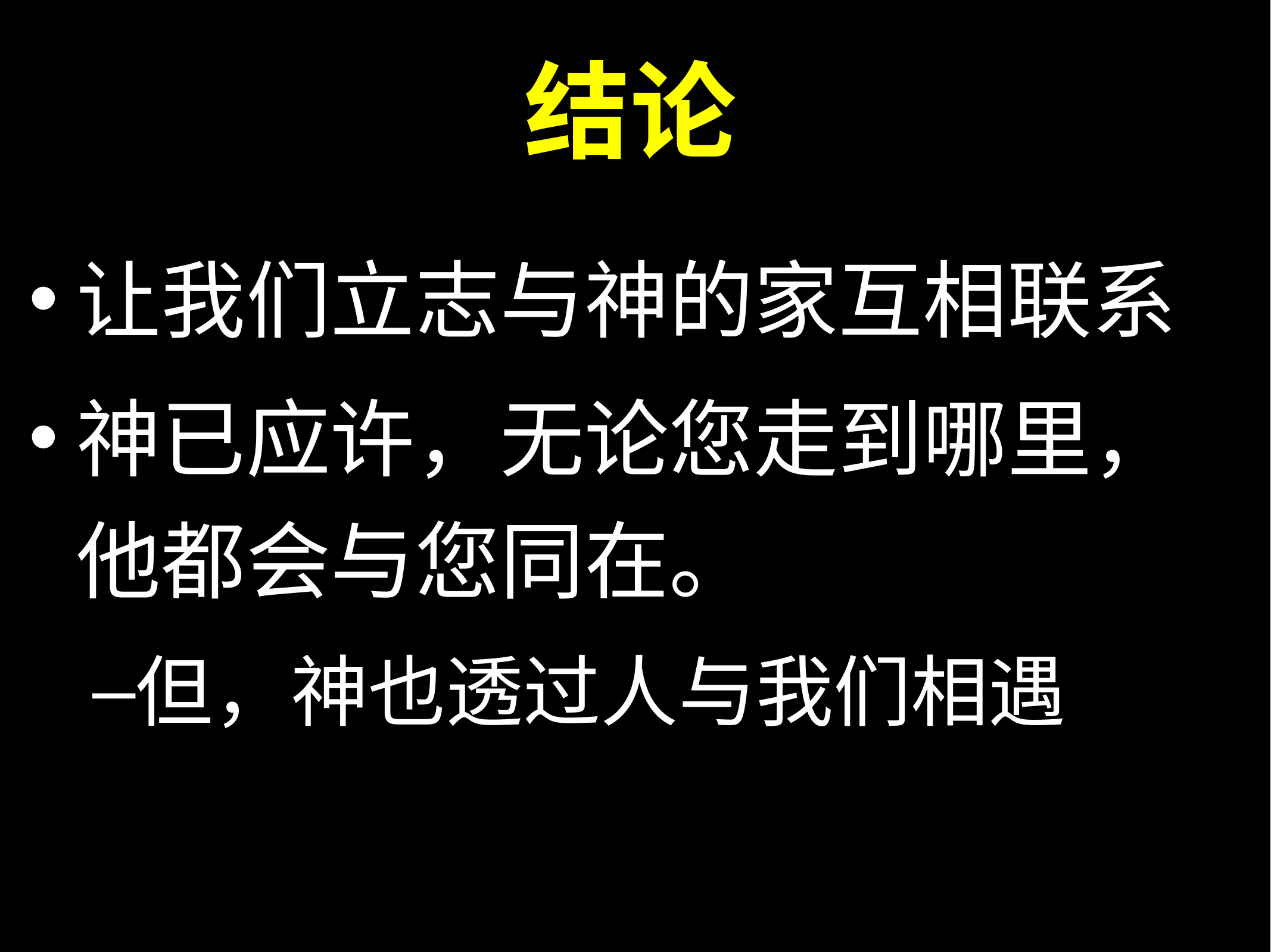

# 结论
让我们立志与神的家互相联系
神已应许，无论您走到哪里，他都会与您同在。
但，神也透过人与我们相遇